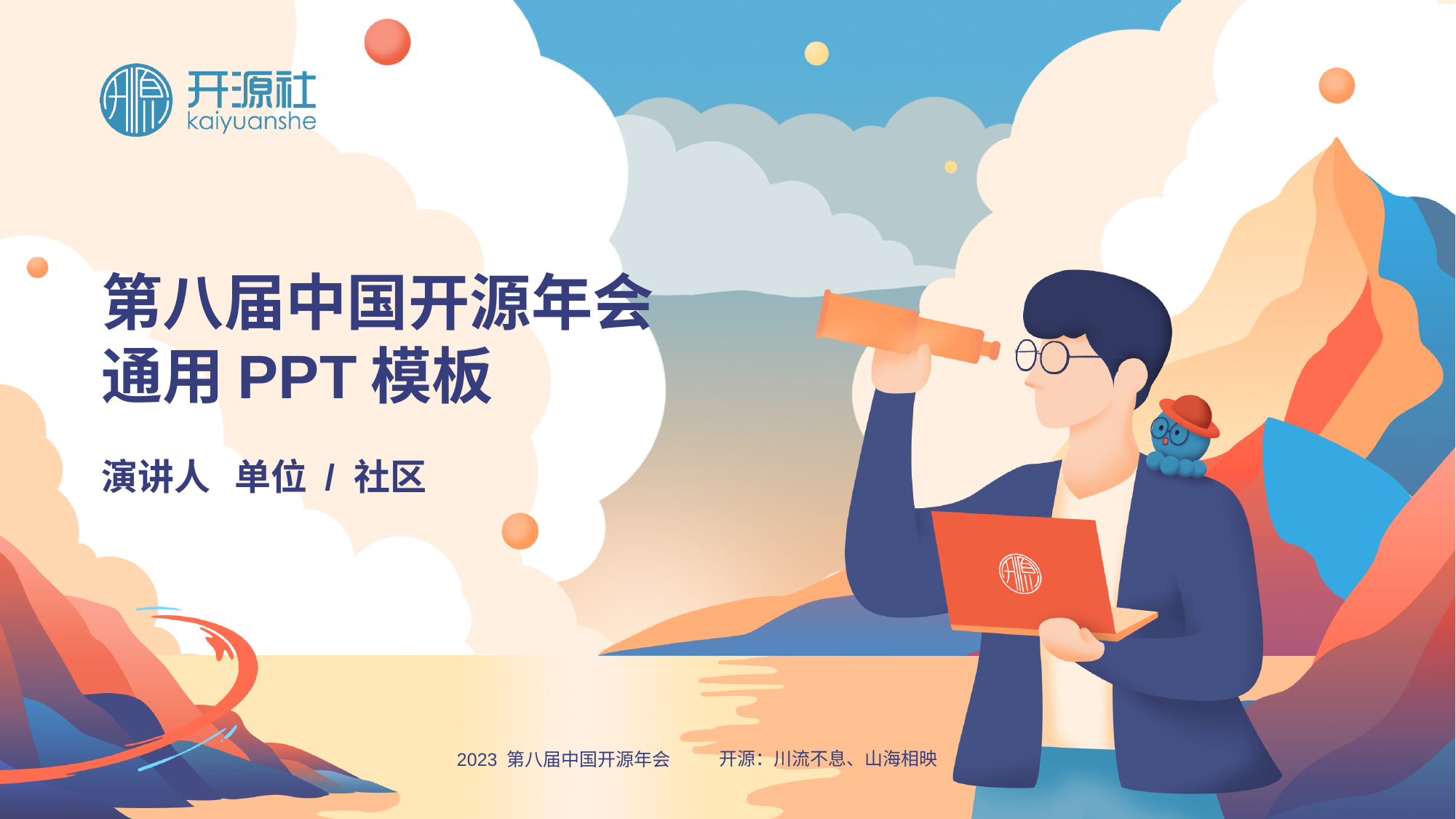

# 第八届中国开源年会 通用PPT模板
演讲人   单位 / 社区